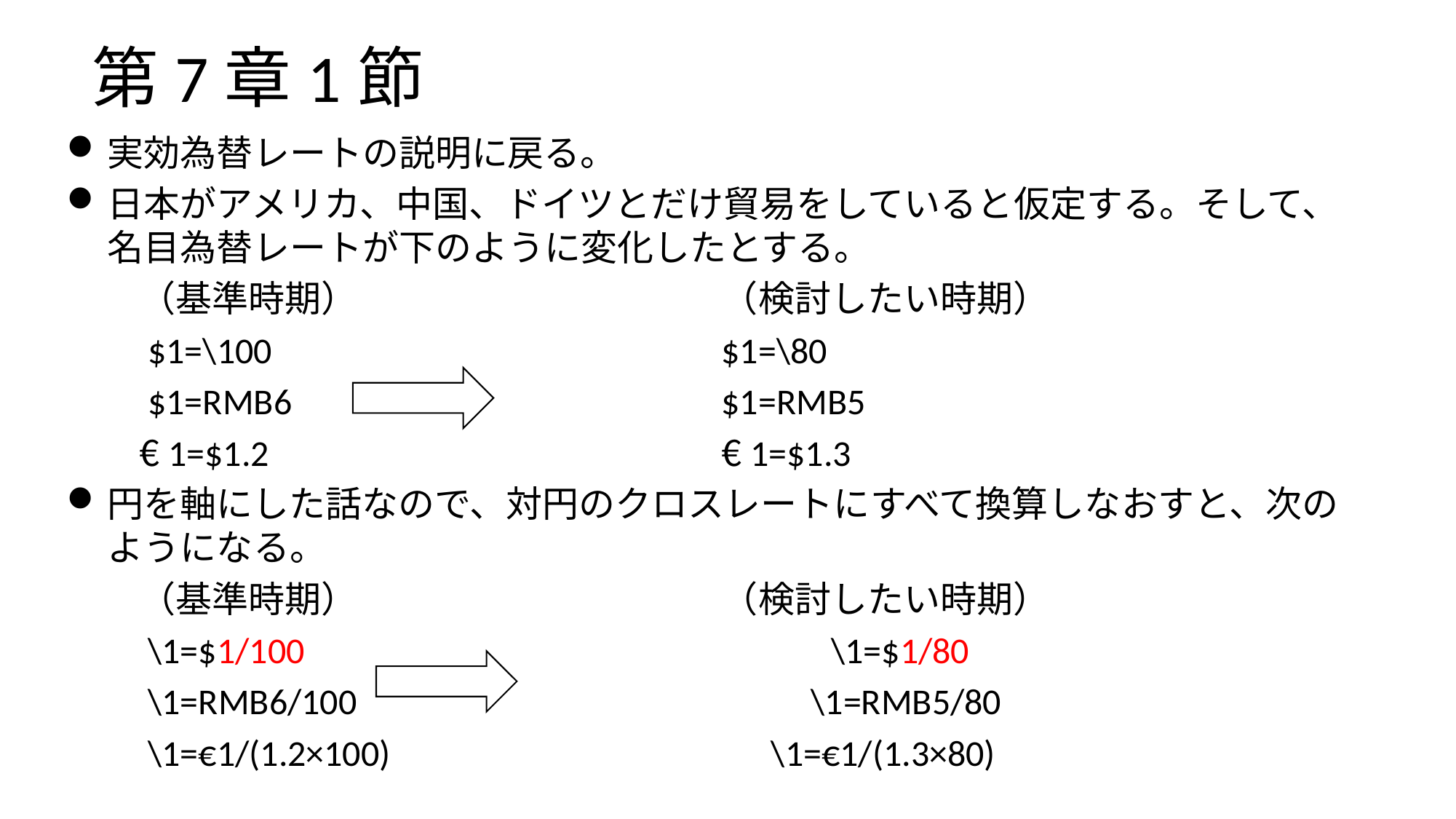

# 第7章1節
実効為替レートの説明に戻る。
日本がアメリカ、中国、ドイツとだけ貿易をしていると仮定する。そして、名目為替レートが下のように変化したとする。
　　（基準時期）　　　　　　　　　　（検討したい時期）
　　$1=\100　　　　　　　　		$1=\80
　　$1=RMB6　　　　　　　		$1=RMB5
　　€1=$1.2　　　　　　　　		€1=$1.3
円を軸にした話なので、対円のクロスレートにすべて換算しなおすと、次のようになる。
　　（基準時期）　　　　　　　　　　（検討したい時期）
　　\1=$1/100　　　　　　　　　　　　　　\1=$1/80
　　\1=RMB6/100　　　　　　　　　　　　\1=RMB5/80
　　\1=€1/(1.2×100)　　　　	　　   　  \1=€1/(1.3×80)